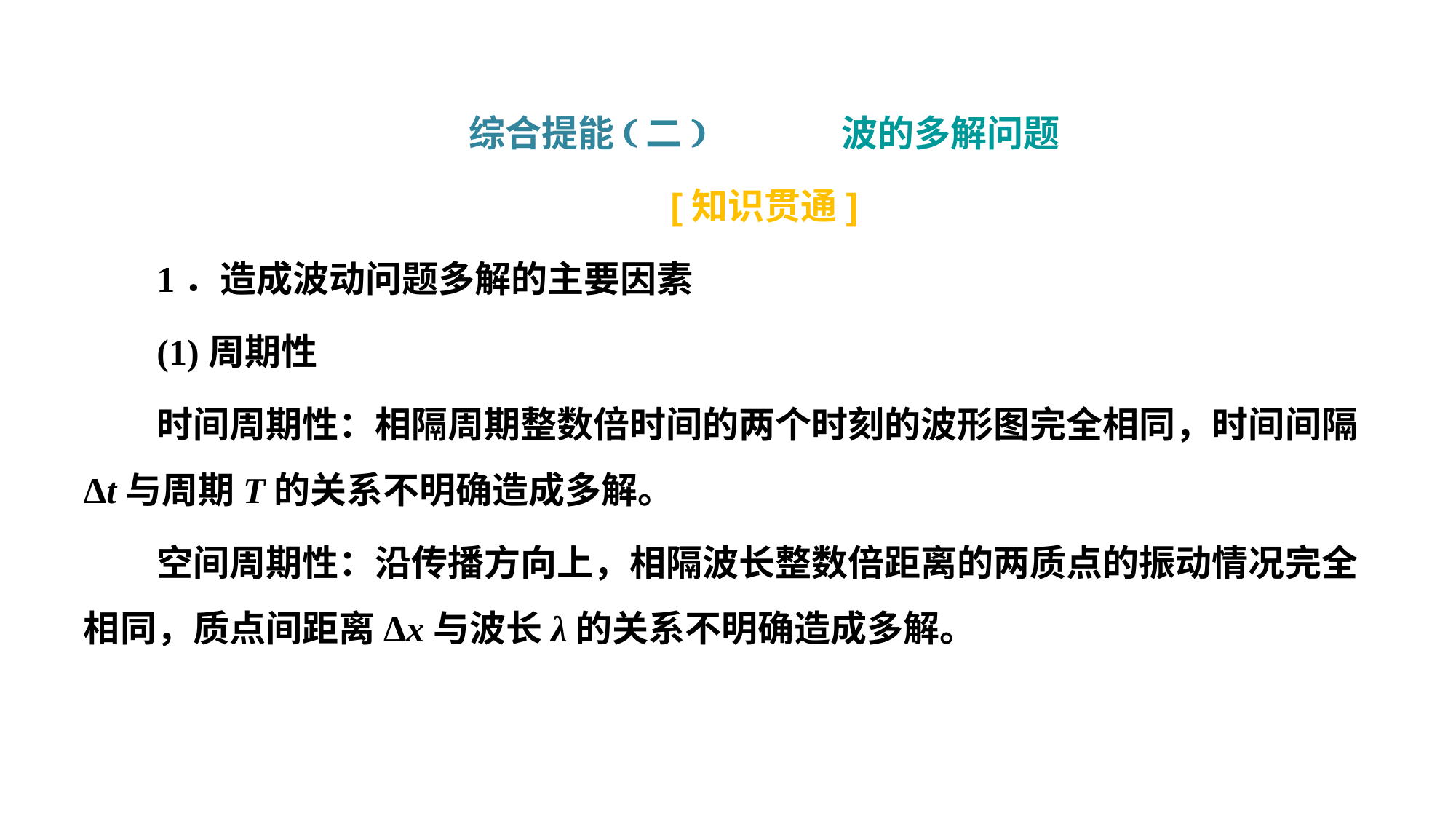

综合提能(二)       波的多解问题
[知识贯通]
1．造成波动问题多解的主要因素
(1)周期性
时间周期性：相隔周期整数倍时间的两个时刻的波形图完全相同，时间间隔Δt与周期T的关系不明确造成多解。
空间周期性：沿传播方向上，相隔波长整数倍距离的两质点的振动情况完全相同，质点间距离Δx与波长λ的关系不明确造成多解。